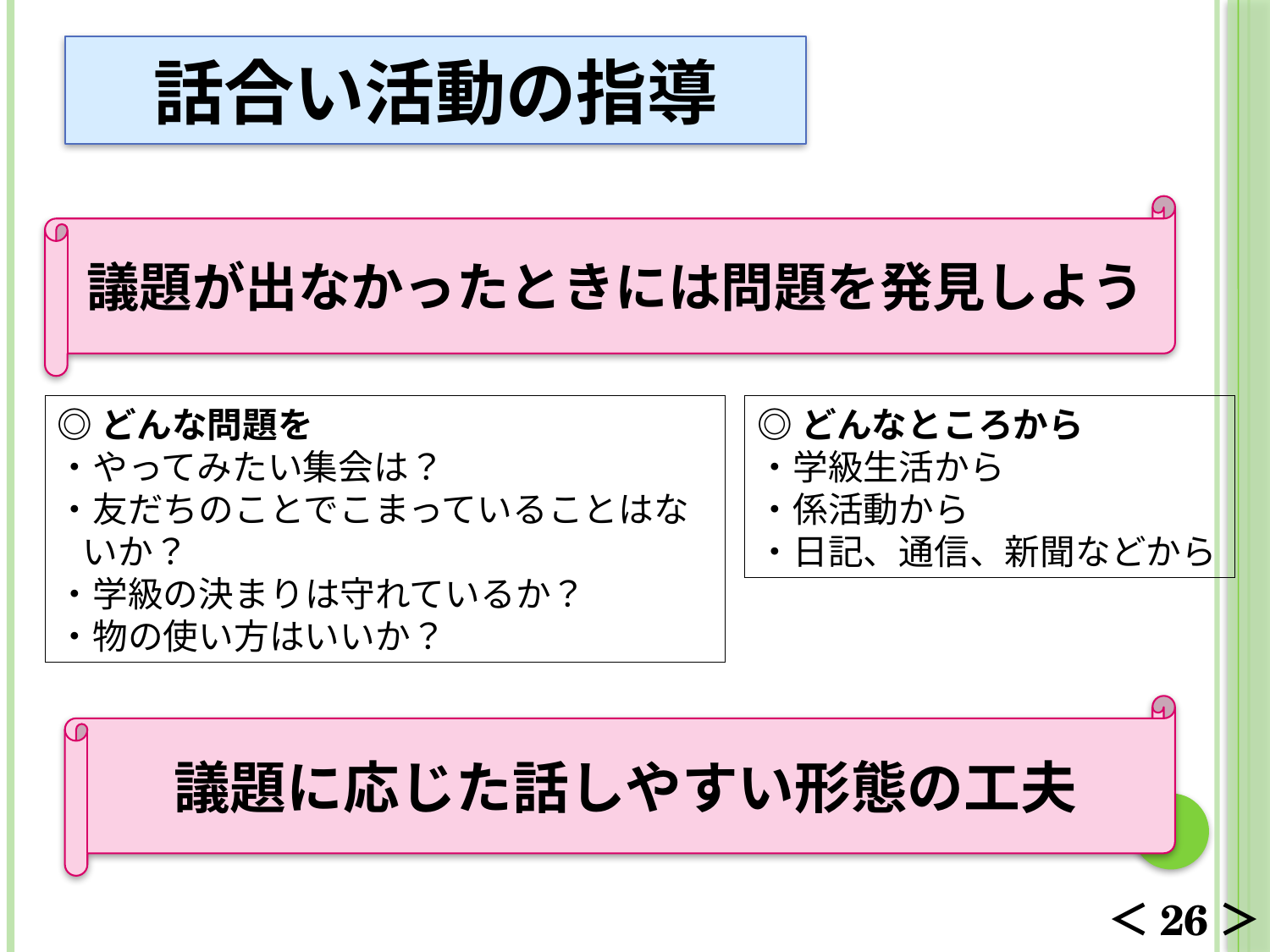

話合い活動の指導
議題が出なかったときには問題を発見しよう
◎どんな問題を
・やってみたい集会は？
・友だちのことでこまっていることはないか？
・学級の決まりは守れているか？
・物の使い方はいいか？
◎どんなところから
・学級生活から
・係活動から
・日記、通信、新聞などから
議題に応じた話しやすい形態の工夫
＜26＞